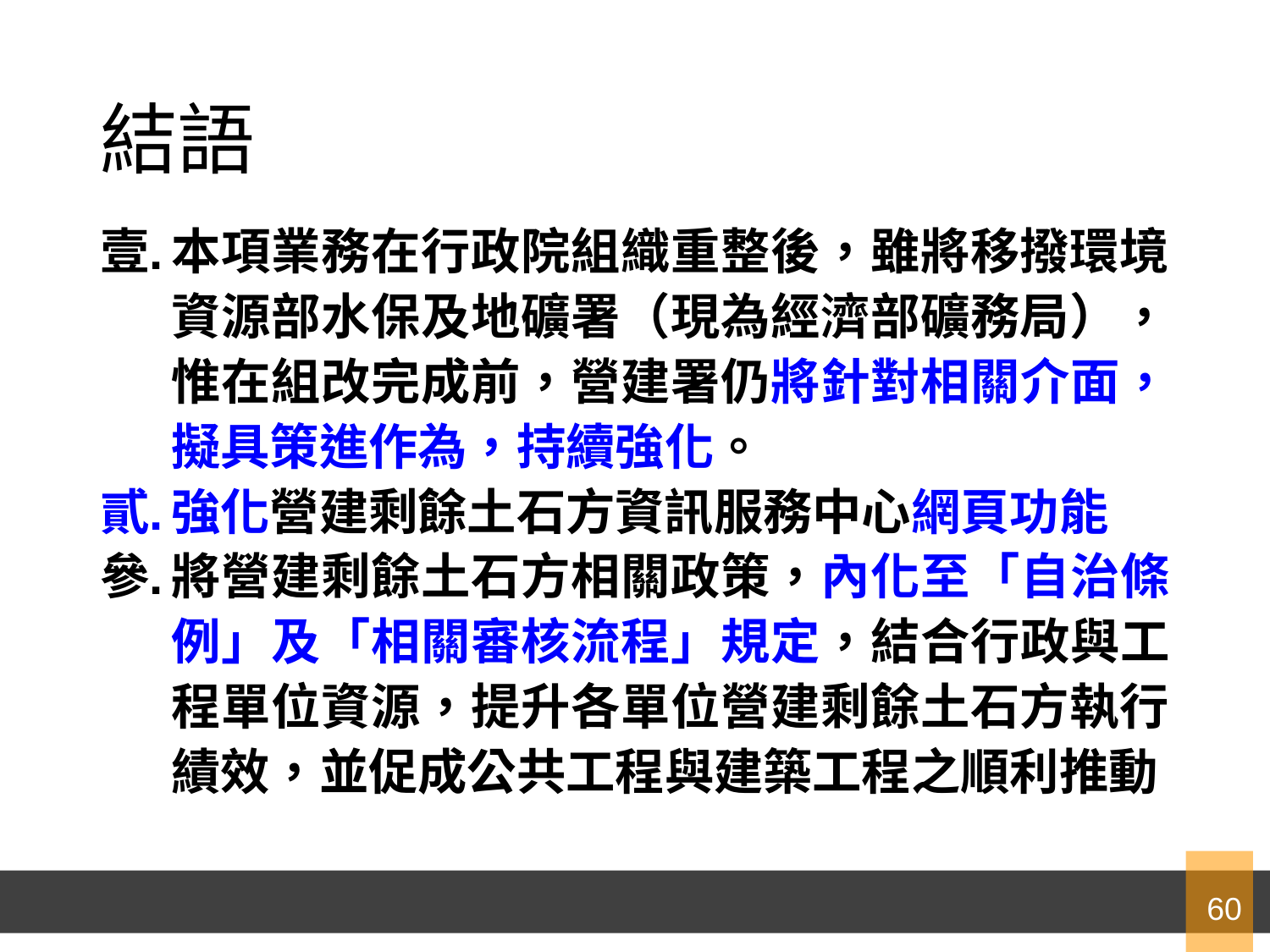

# 結語
本項業務在行政院組織重整後，雖將移撥環境資源部水保及地礦署（現為經濟部礦務局），惟在組改完成前，營建署仍將針對相關介面，擬具策進作為，持續強化。
強化營建剩餘土石方資訊服務中心網頁功能
將營建剩餘土石方相關政策，內化至「自治條例」及「相關審核流程」規定，結合行政與工程單位資源，提升各單位營建剩餘土石方執行績效，並促成公共工程與建築工程之順利推動

60